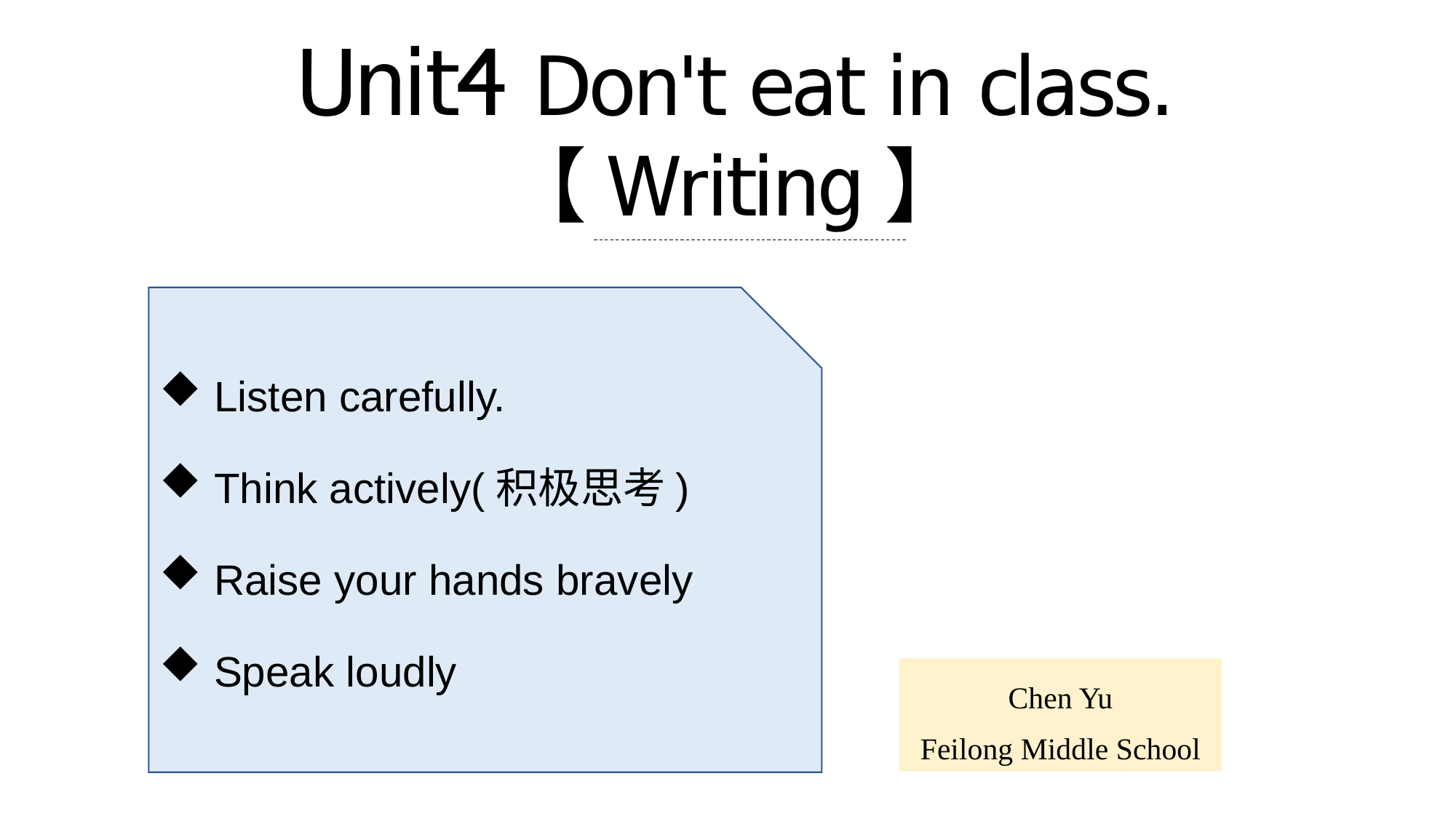

Unit4 Don't eat in class.
【Writing】
Listen carefully.
Think actively(积极思考)
Raise your hands bravely
Speak loudly

Chen Yu
Feilong Middle School